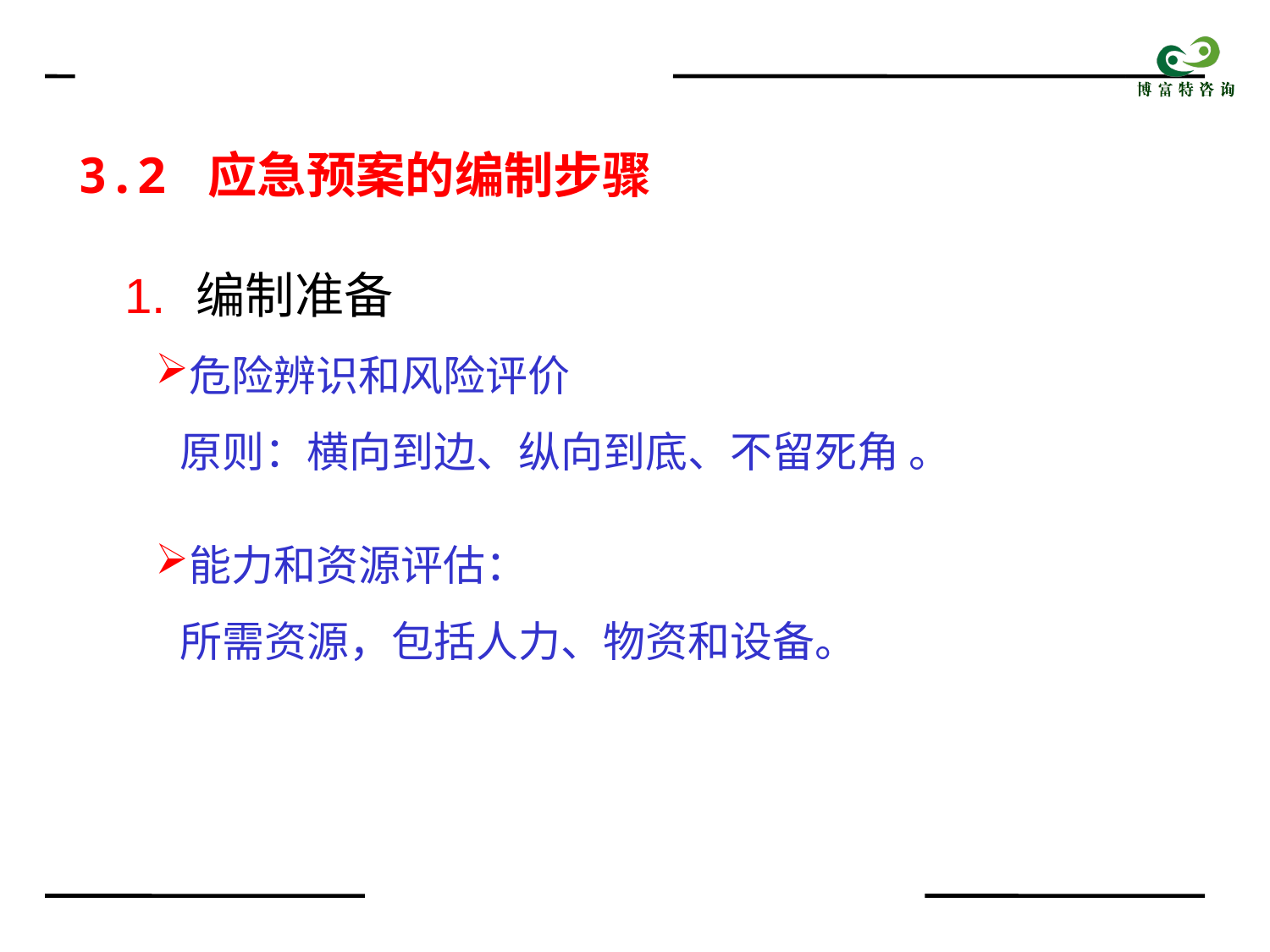

3.2 应急预案的编制步骤
编制准备
危险辨识和风险评价
      原则：横向到边、纵向到底、不留死角 。

能力和资源评估：
      所需资源，包括人力、物资和设备。